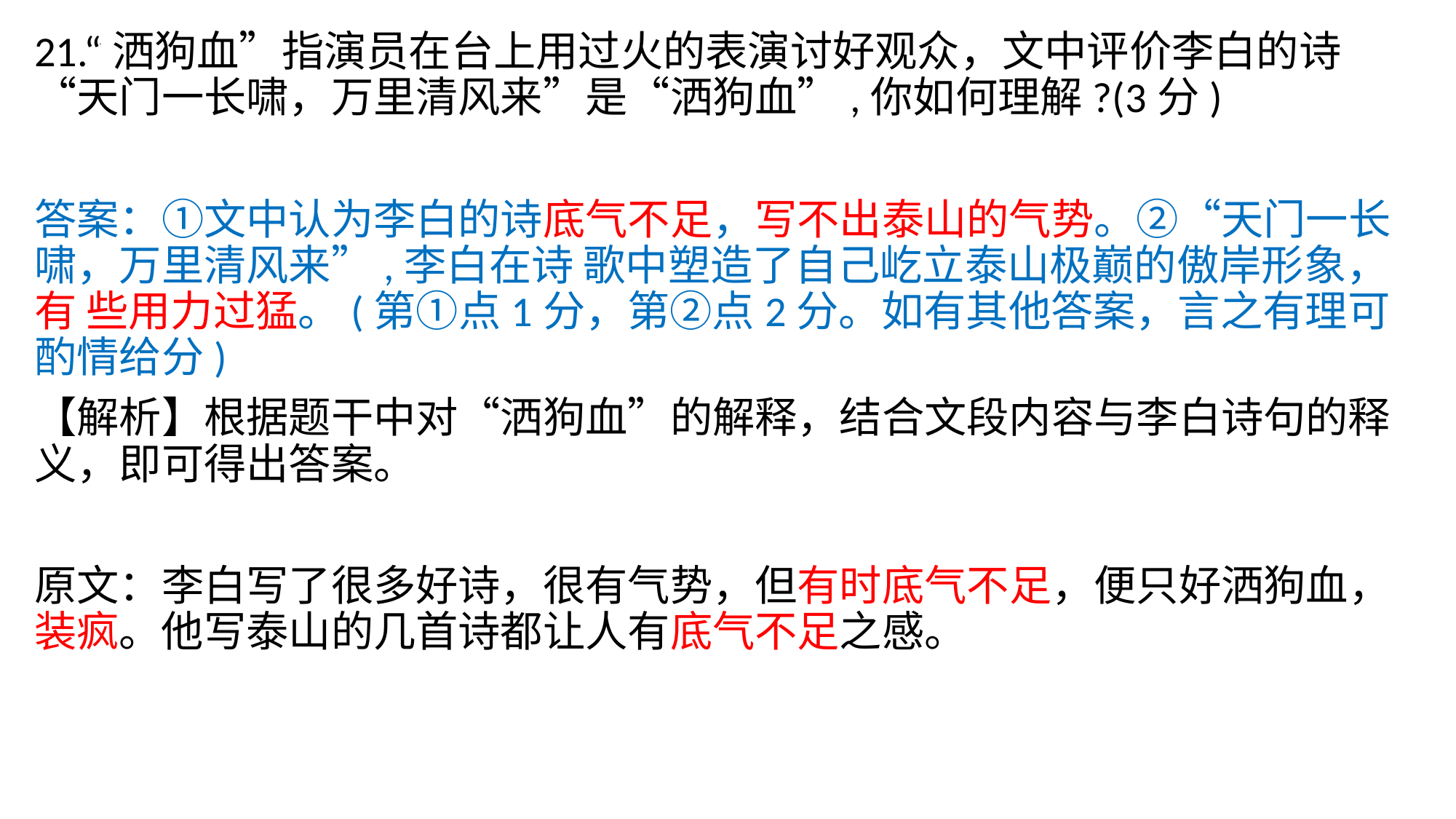

21.“洒狗血”指演员在台上用过火的表演讨好观众，文中评价李白的诗“天门一长啸，万里清风来”是“洒狗血”,你如何理解?(3分)

答案：①文中认为李白的诗底气不足，写不出泰山的气势。②“天门一长啸，万里清风来”,李白在诗 歌中塑造了自己屹立泰山极巅的傲岸形象，有 些用力过猛。(第①点1分，第②点2分。如有其他答案，言之有理可酌情给分)
【解析】根据题干中对“洒狗血”的解释，结合文段内容与李白诗句的释义，即可得出答案。

原文：李白写了很多好诗，很有气势，但有时底气不足，便只好洒狗血，装疯。他写泰山的几首诗都让人有底气不足之感。